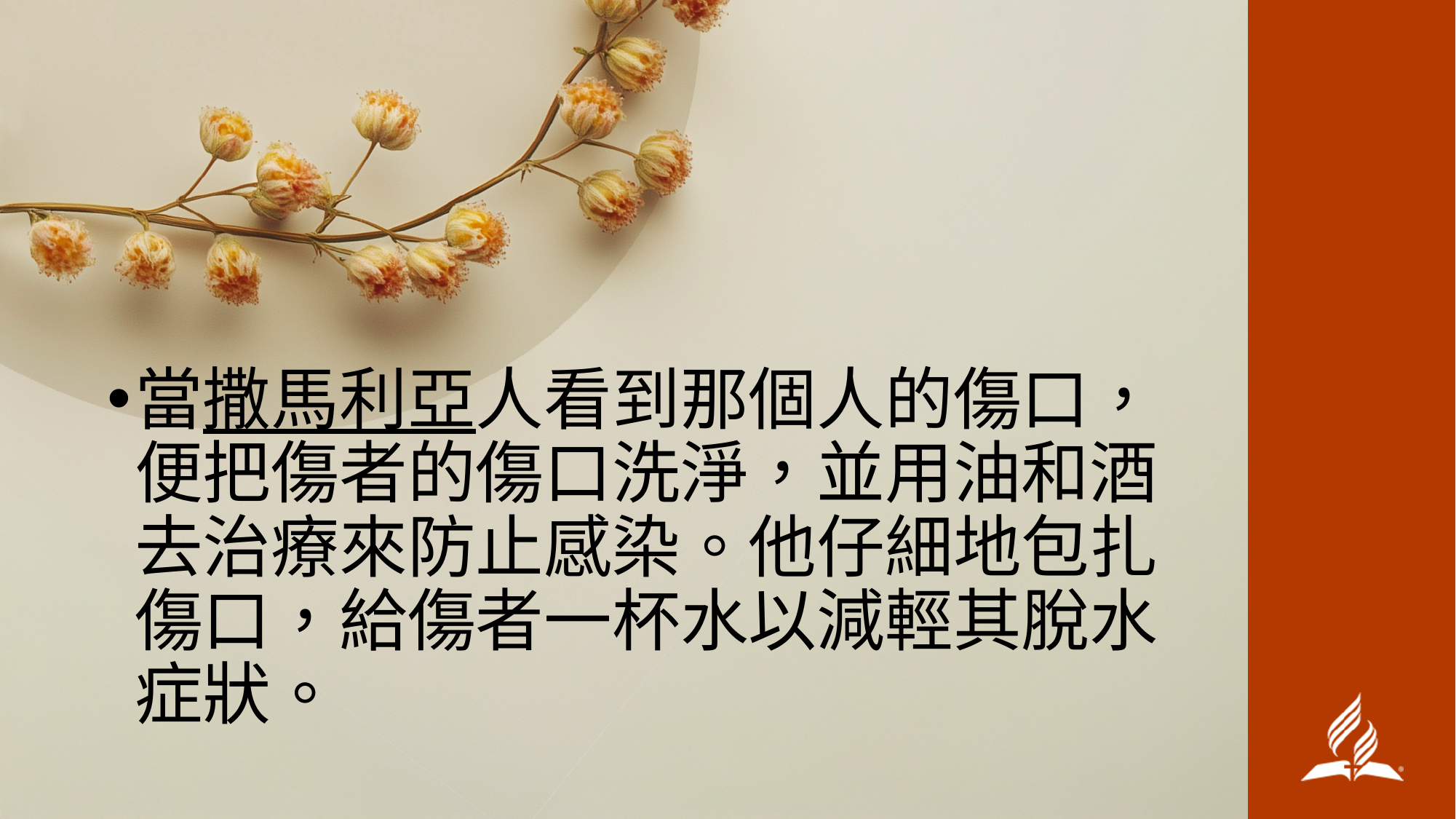

當撒馬利亞人看到那個人的傷口，便把傷者的傷口洗淨，並用油和酒去治療來防止感染。他仔細地包扎傷口，給傷者一杯水以減輕其脫水症狀。